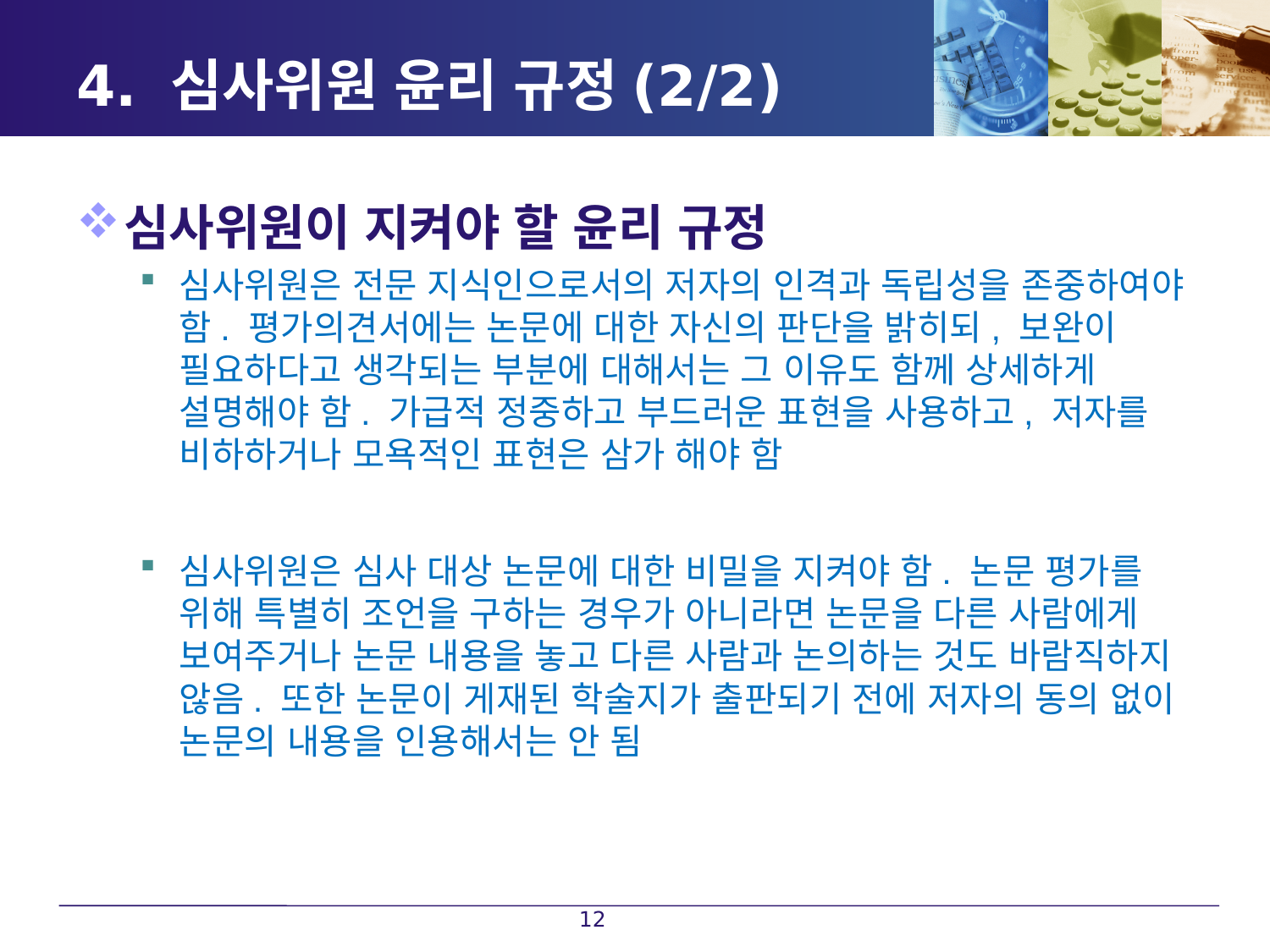

# 4. 심사위원 윤리 규정(2/2)
심사위원이 지켜야 할 윤리 규정
심사위원은 전문 지식인으로서의 저자의 인격과 독립성을 존중하여야 함. 평가의견서에는 논문에 대한 자신의 판단을 밝히되, 보완이 필요하다고 생각되는 부분에 대해서는 그 이유도 함께 상세하게 설명해야 함. 가급적 정중하고 부드러운 표현을 사용하고, 저자를 비하하거나 모욕적인 표현은 삼가 해야 함

심사위원은 심사 대상 논문에 대한 비밀을 지켜야 함. 논문 평가를 위해 특별히 조언을 구하는 경우가 아니라면 논문을 다른 사람에게 보여주거나 논문 내용을 놓고 다른 사람과 논의하는 것도 바람직하지 않음. 또한 논문이 게재된 학술지가 출판되기 전에 저자의 동의 없이 논문의 내용을 인용해서는 안 됨
12